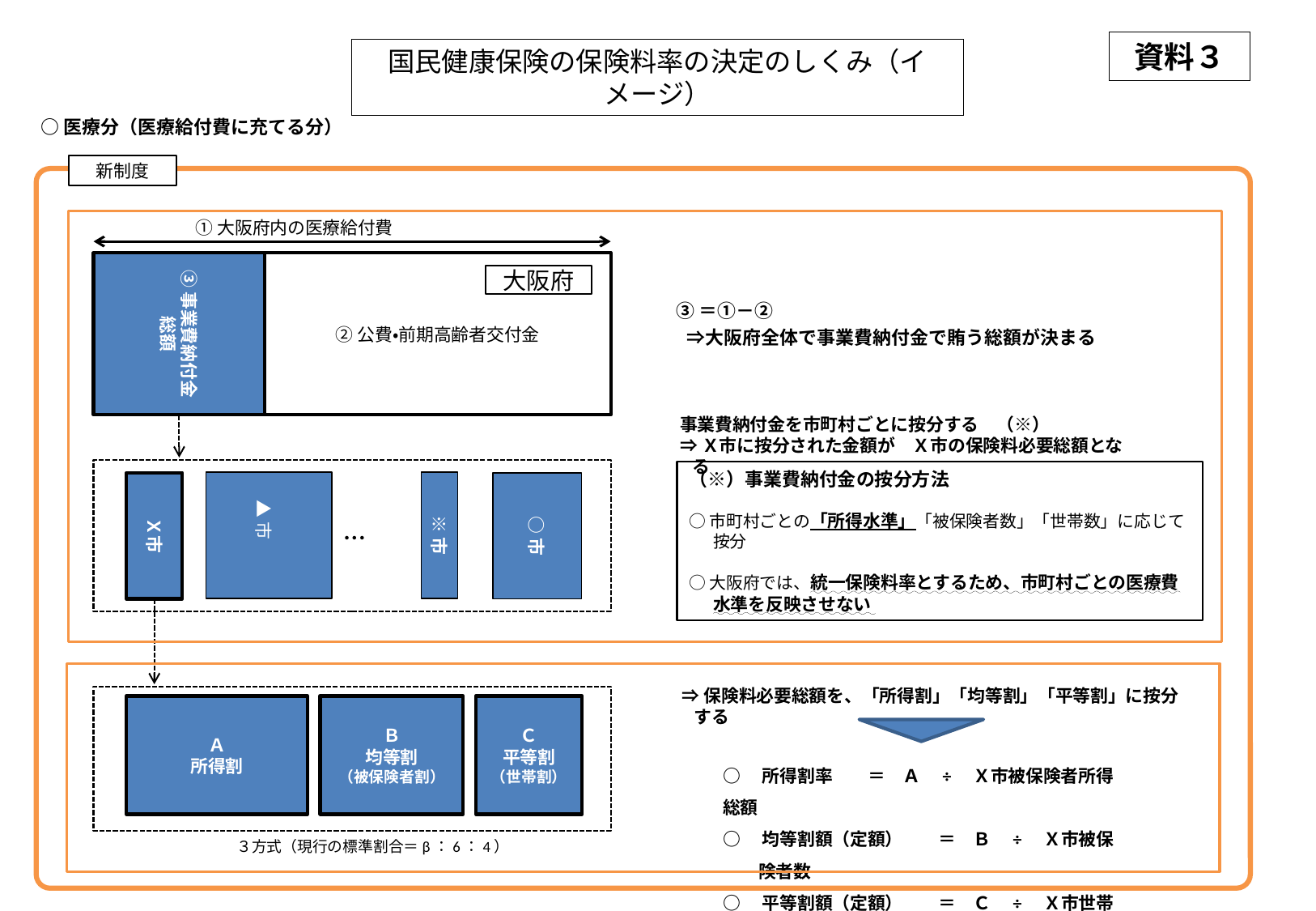

資料３
国民健康保険の保険料率の決定のしくみ（イメージ）
○医療分（医療給付費に充てる分）
新制度

①大阪府内の医療給付費
③事業費納付金
総額
②公費・前期高齢者交付金
  ③＝①－②
　⇒大阪府全体で事業費納付金で賄う総額が決まる
大阪府
事業費納付金を市町村ごとに按分する　（※）
⇒Ｘ市に按分された金額が　Ｘ市の保険料必要総額となる

▲市
※市
Ｘ市
○市
…
（※）事業費納付金の按分方法

○市町村ごとの「所得水準」「被保険者数」「世帯数」に応じて按分

○大阪府では、統一保険料率とするため、市町村ごとの医療費水準を反映させない

⇒保険料必要総額を、「所得割」「均等割」「平等割」に按分する
Ａ
所得割
Ｂ
均等割
（被保険者割）
Ｃ
平等割
（世帯割）
３方式（現行の標準割合＝β：6：4）

○　所得割率　　＝　Ａ　÷　Ｘ市被保険者所得総額
○　均等割額（定額）　　＝　Ｂ　÷　Ｘ市被保険者数
○　平等割額（定額）　　＝　Ｃ　÷　Ｘ市世帯数